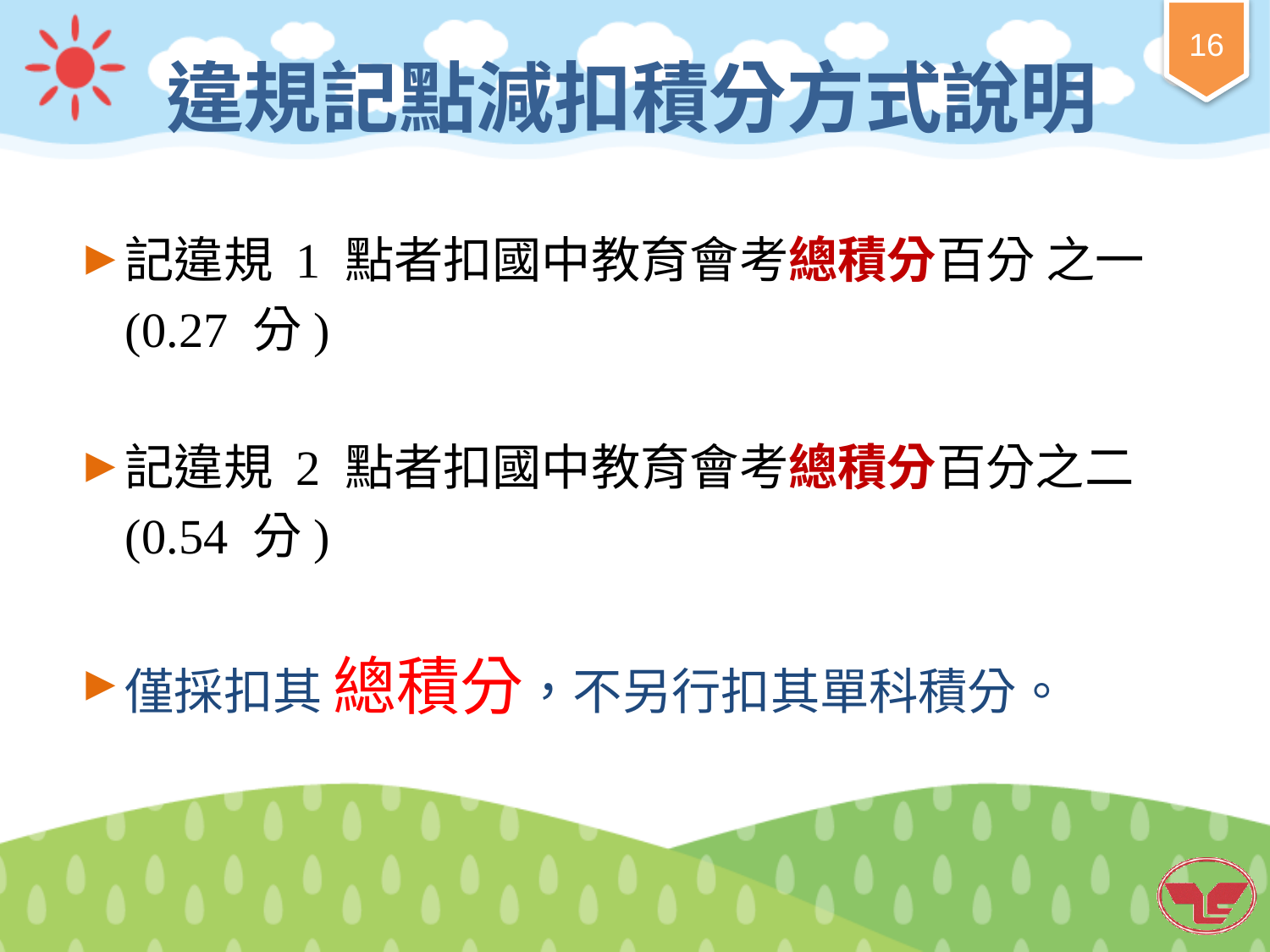

# 違規記點減扣積分方式說明
記違規 1 點者扣國中教育會考總積分百分 之一
    (0.27 分)

記違規 2 點者扣國中教育會考總積分百分之二
    (0.54 分)

僅採扣其 總積分，不另行扣其單科積分。